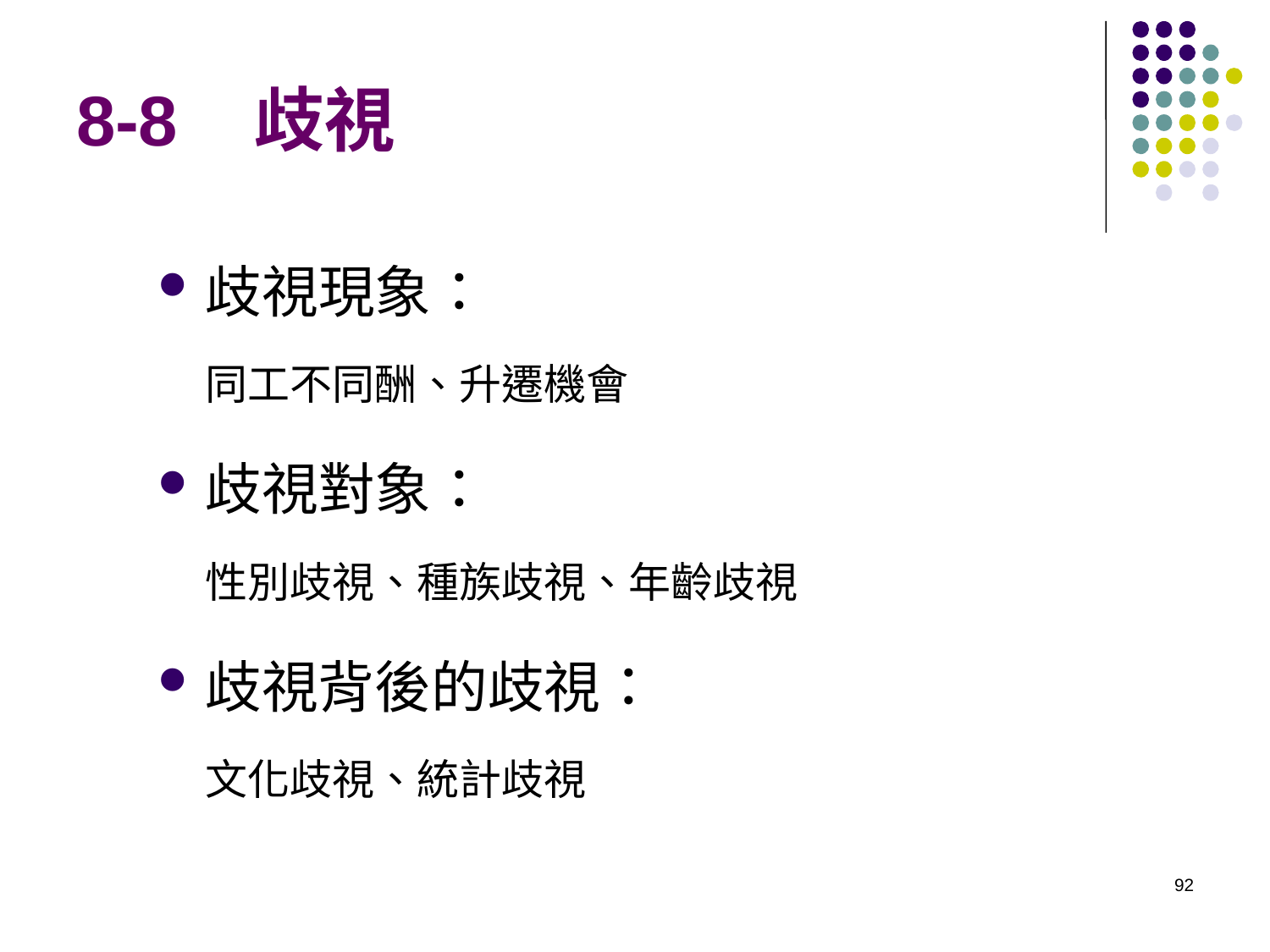

# 8-8   歧視
歧視現象：
同工不同酬、升遷機會
歧視對象：
性別歧視、種族歧視、年齡歧視
歧視背後的歧視：
文化歧視、統計歧視

92